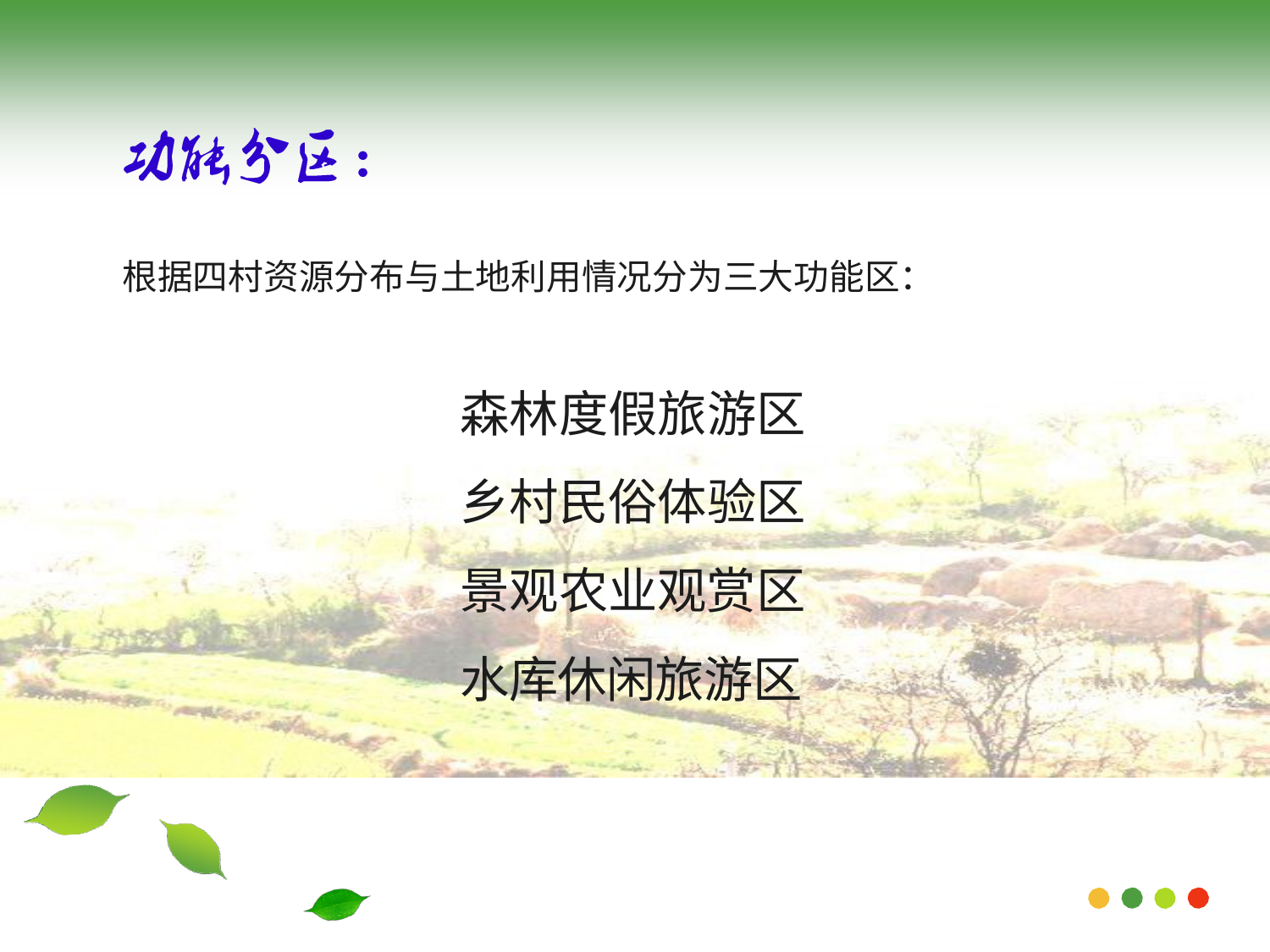

根据四村资源分布与土地利用情况分为三大功能区：
森林度假旅游区 乡村民俗体验区 景观农业观赏区 水库休闲旅游区